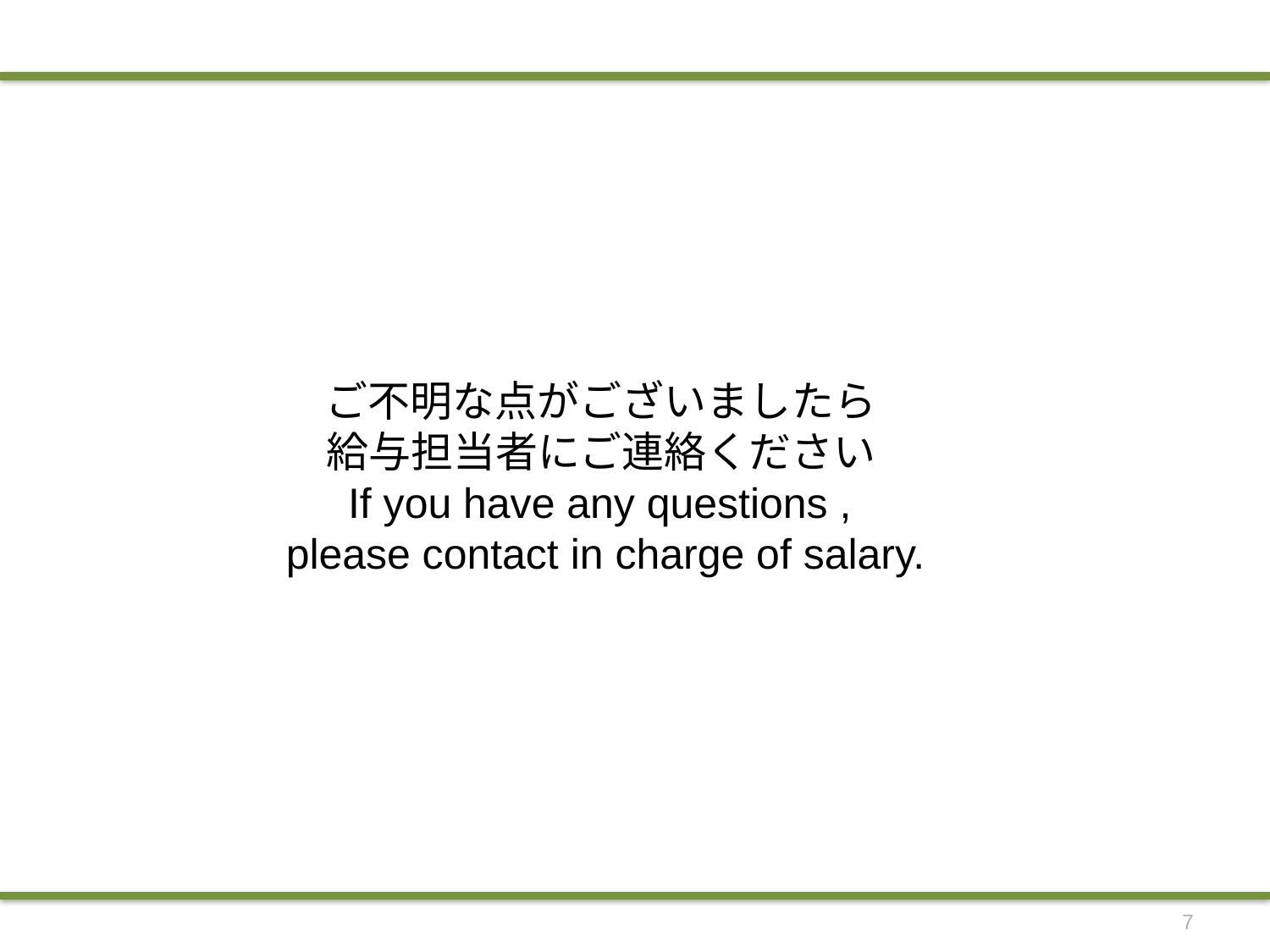

ご不明な点がございましたら
給与担当者にご連絡ください
If you have any questions ,
please contact in charge of salary.
7